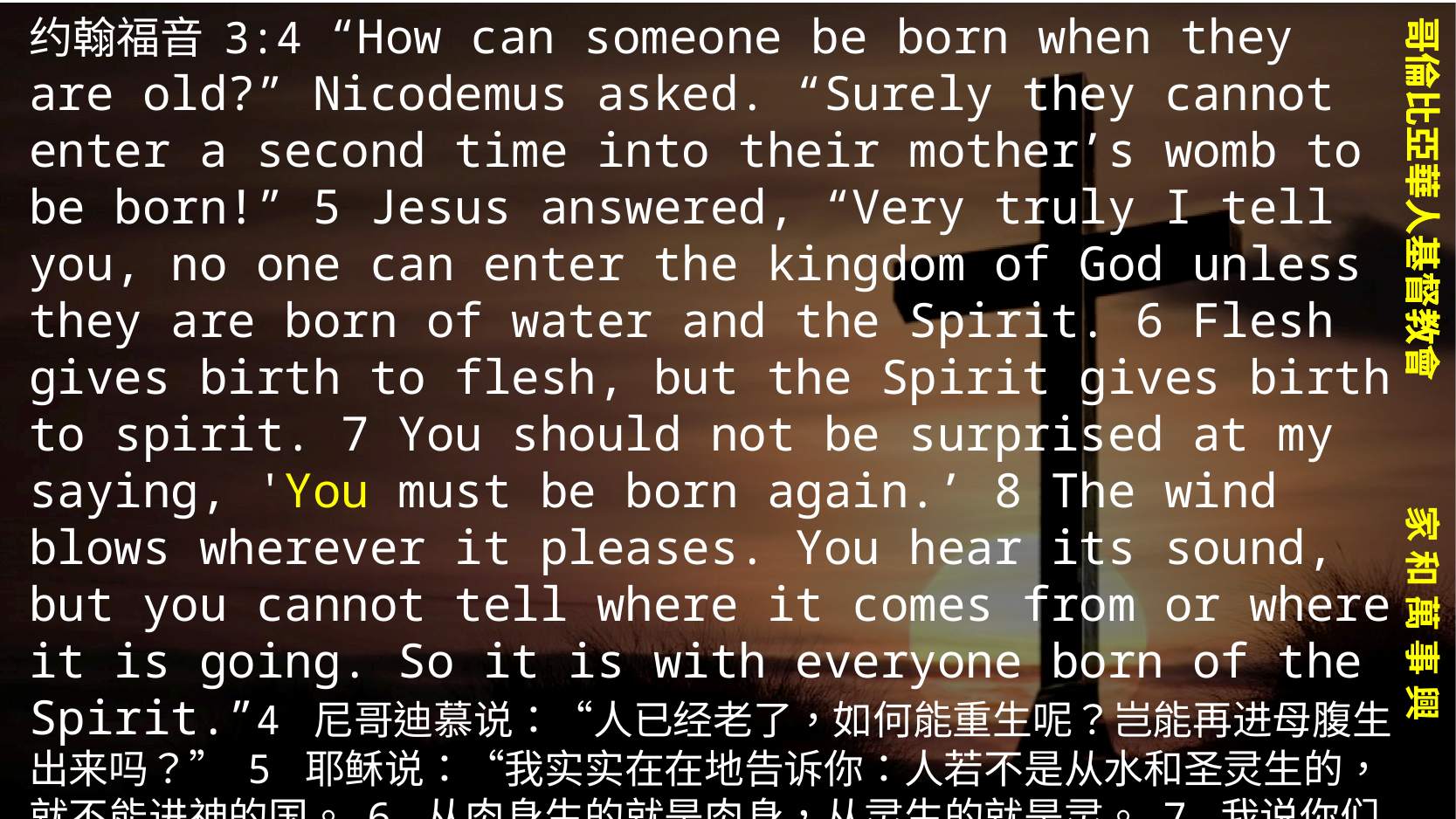

约翰福音 3:4 “How can someone be born when they are old?” Nicodemus asked. “Surely they cannot enter a second time into their mother’s womb to be born!” 5 Jesus answered, “Very truly I tell you, no one can enter the kingdom of God unless they are born of water and the Spirit. 6 Flesh gives birth to flesh, but the Spirit gives birth to spirit. 7 You should not be surprised at my saying, 'You must be born again.’ 8 The wind blows wherever it pleases. You hear its sound, but you cannot tell where it comes from or where it is going. So it is with everyone born of the Spirit.”4 尼哥迪慕说：“人已经老了，如何能重生呢？岂能再进母腹生出来吗？” 5 耶稣说：“我实实在在地告诉你：人若不是从水和圣灵生的，就不能进神的国。 6 从肉身生的就是肉身，从灵生的就是灵。 7 我说你们必须重生，你不要以为稀奇。 8 风随着意思吹，你听见风的响声，却不晓得从哪里来，往哪里去。凡从圣灵生的，也是如此。”